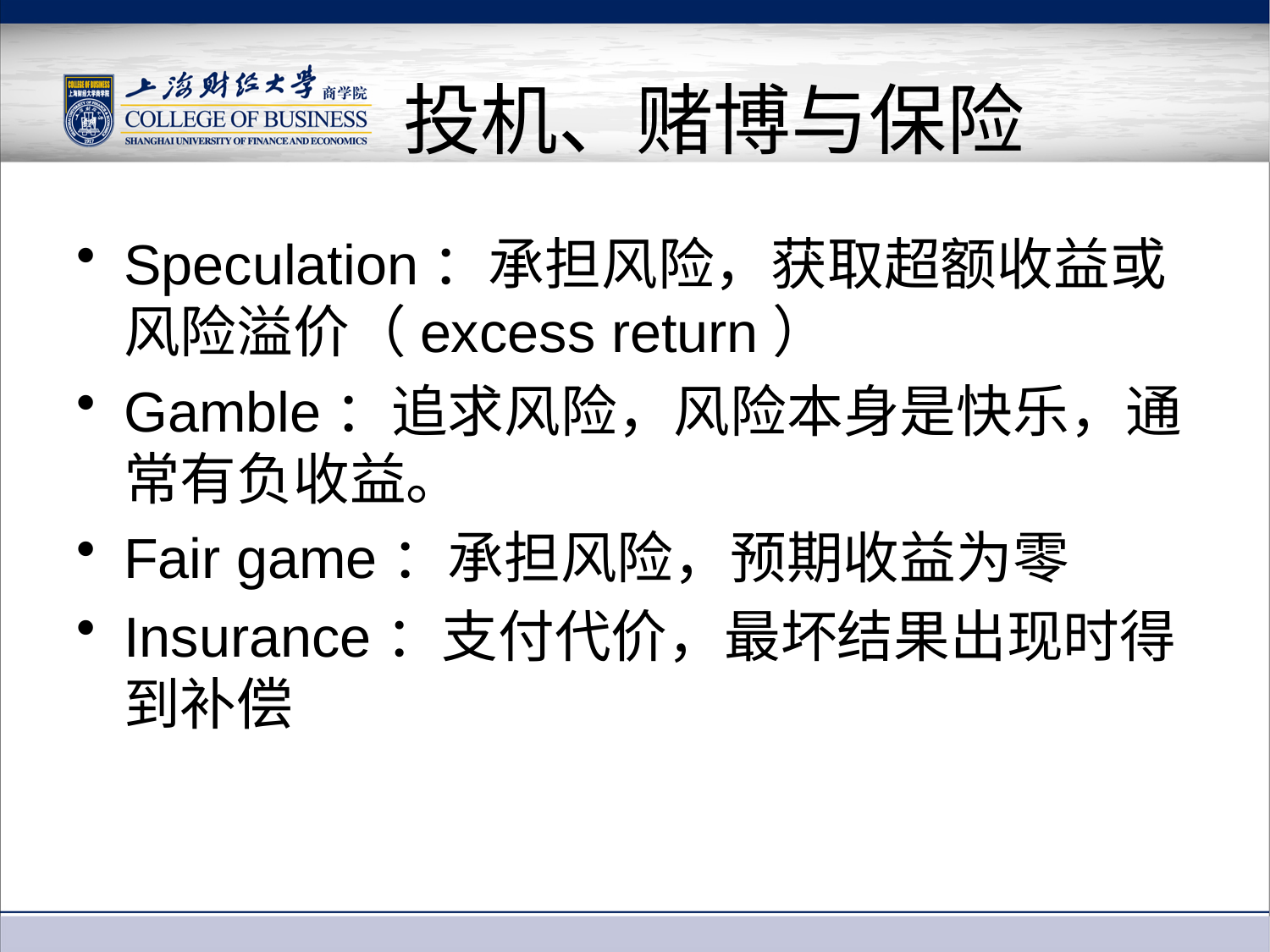

# 投机、赌博与保险
Speculation：承担风险，获取超额收益或风险溢价（excess return）
Gamble：追求风险，风险本身是快乐，通常有负收益。
Fair game：承担风险，预期收益为零
Insurance：支付代价，最坏结果出现时得到补偿